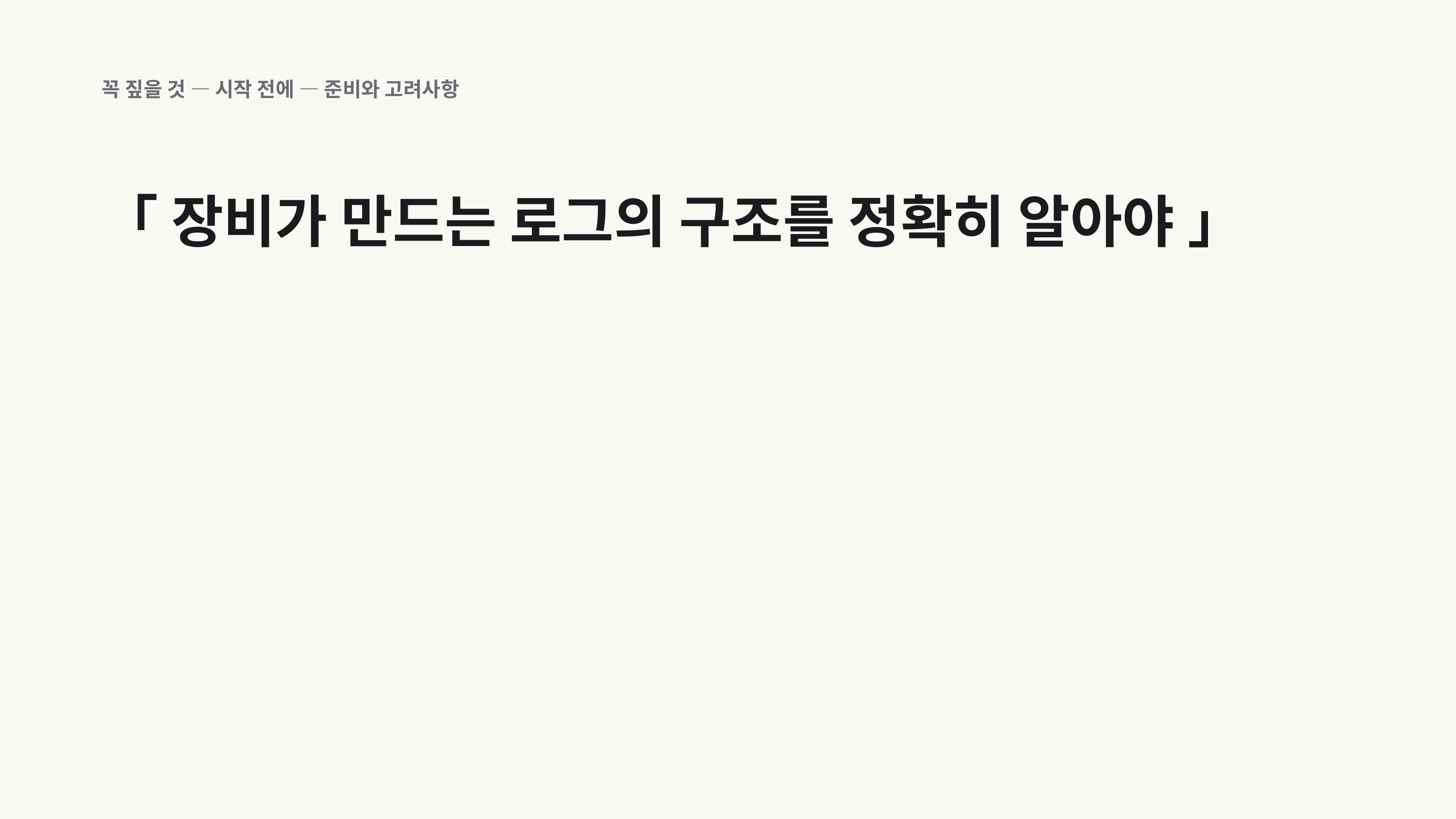

꼭 짚을 것 — 시작 전에 — 준비와 고려사항
「 장비가 만드는 로그의 구조를 정확히 알아야 」